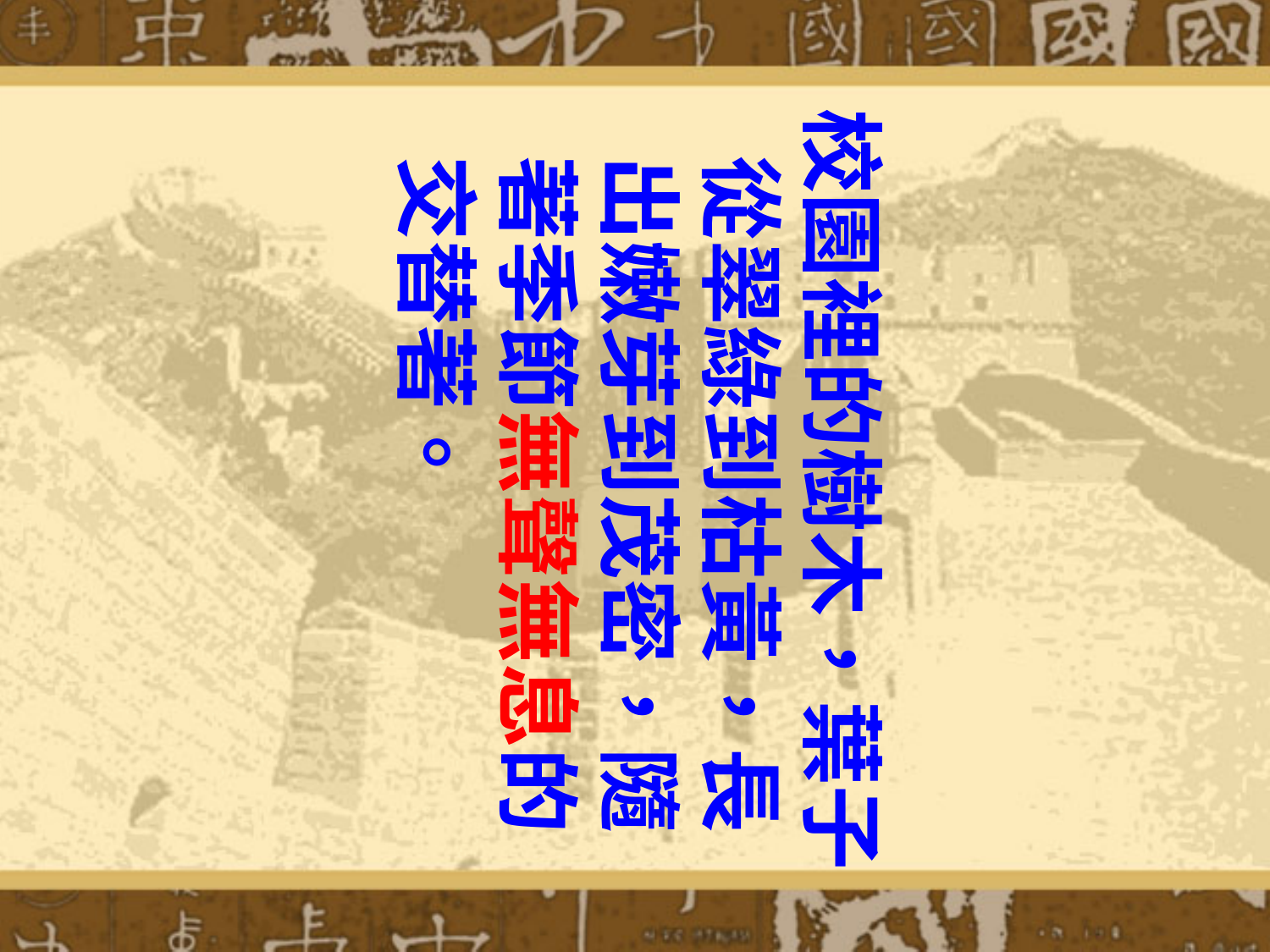

校園裡的樹木，葉子從翠綠到枯黃，長出嫩芽到茂密，隨著季節無聲無息的交替著。